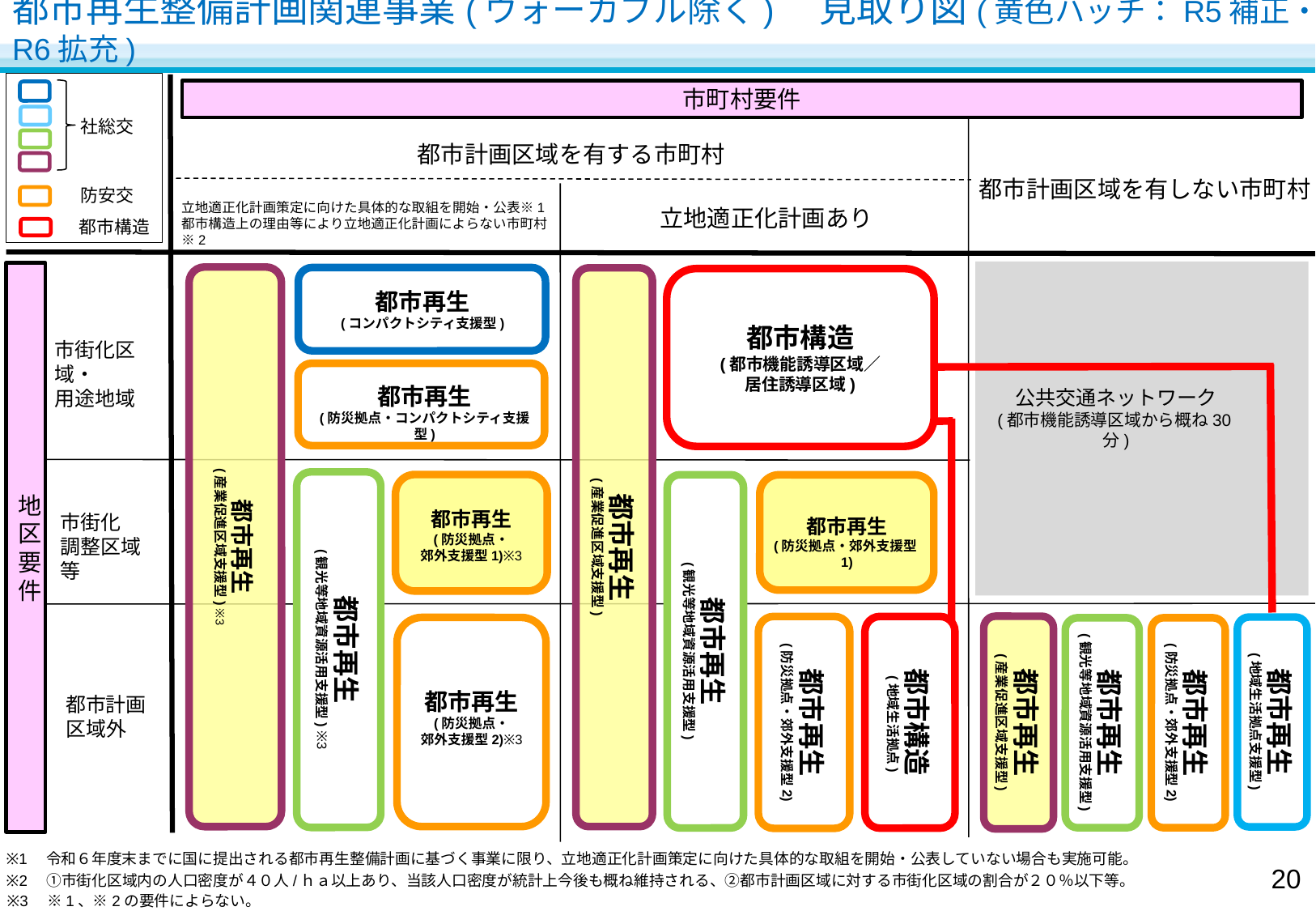

# 都市再生整備計画関連事業(ウォーカブル除く)　見取り図(黄色ハッチ：R5補正・R6拡充)

市町村要件

社総交

都市計画区域を有する市町村

都市計画区域を有しない市町村
防安交

立地適正化計画策定に向けた具体的な取組を開始・公表※1
都市構造上の理由等により立地適正化計画によらない市町村※2
立地適正化計画あり
都市構造

地区要件
都市再生
(産業促進区域支援型) ※3

都市再生
(産業促進区域支援型)
都市構造
(都市機能誘導区域／
居住誘導区域)
都市再生
(コンパクトシティ支援型)
市街化区域・
用途地域

都市再生
(防災拠点・コンパクトシティ支援型)
公共交通ネットワーク
(都市機能誘導区域から概ね30分)
都市再生
(観光等地域資源活用支援型) ※3

都市再生
(観光等地域資源活用支援型)

都市再生
(防災拠点・
郊外支援型1)※3
市街化
調整区域等
都市再生
(防災拠点・郊外支援型1)
都市再生
(産業促進区域支援型)
都市再生
(防災拠点・郊外支援型2)
都市構造
 (地域生活拠点)
都市再生
(地域生活拠点支援型)

都市再生
(防災拠点・
郊外支援型2)※3

都市再生
(観光等地域資源活用支援型)
都市再生
(防災拠点・郊外支援型2)
都市計画
区域外
※1　令和６年度末までに国に提出される都市再生整備計画に基づく事業に限り、立地適正化計画策定に向けた具体的な取組を開始・公表していない場合も実施可能。
※2　①市街化区域内の人口密度が４０人/ｈａ以上あり、当該人口密度が統計上今後も概ね維持される、②都市計画区域に対する市街化区域の割合が２０％以下等。
※3　※1、※2の要件によらない。
20